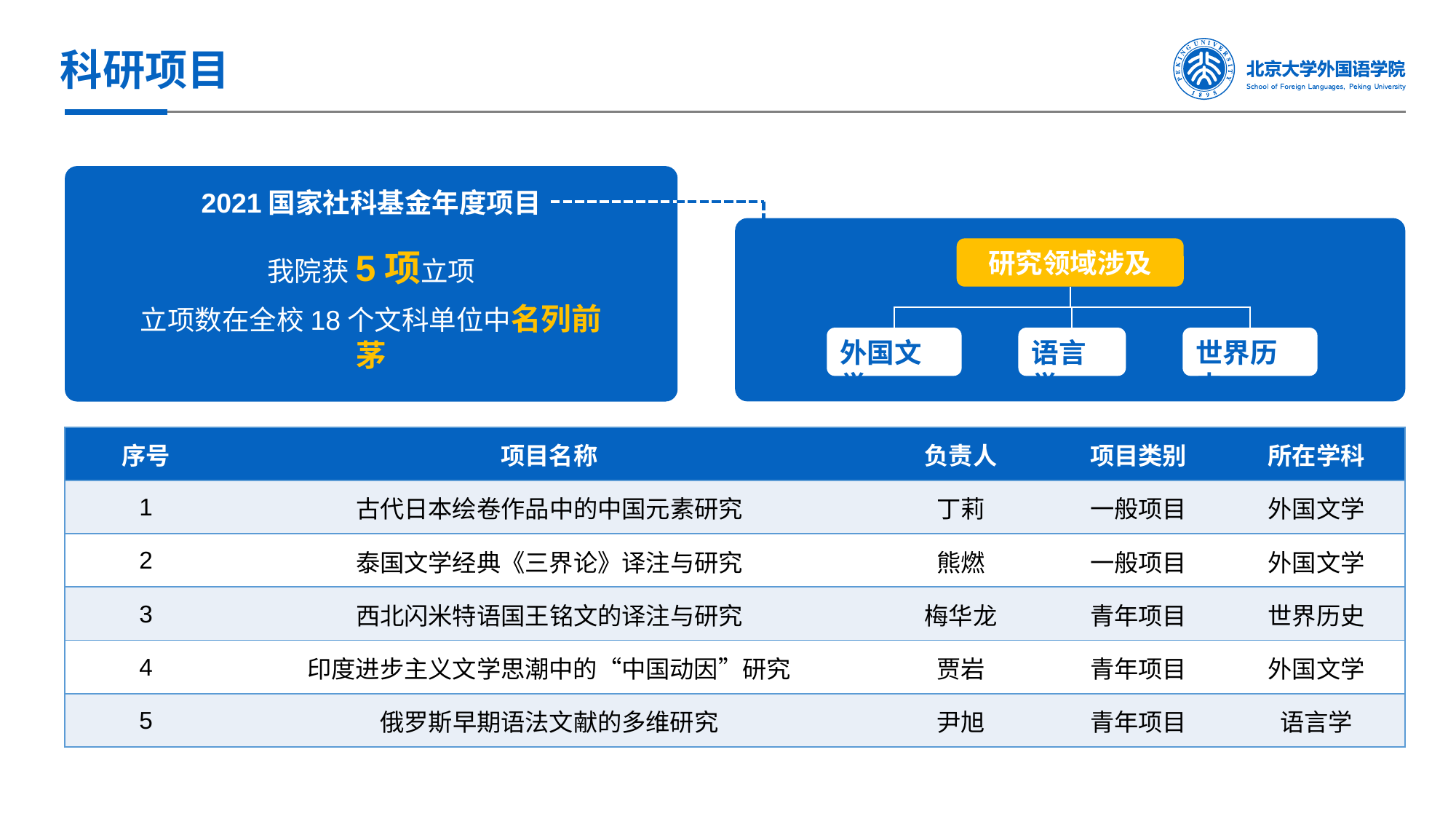

科研项目

2021国家社科基金年度项目

研究领域涉及
我院获5项立项
立项数在全校18个文科单位中名列前茅
外国文学
语言学
世界历史
| 序号 | 项目名称 | 负责人 | 项目类别 | 所在学科 |
| --- | --- | --- | --- | --- |
| 1 | 古代日本绘卷作品中的中国元素研究 | 丁莉 | 一般项目 | 外国文学 |
| 2 | 泰国文学经典《三界论》译注与研究 | 熊燃 | 一般项目 | 外国文学 |
| 3 | 西北闪米特语国王铭文的译注与研究 | 梅华龙 | 青年项目 | 世界历史 |
| 4 | 印度进步主义文学思潮中的“中国动因”研究 | 贾岩 | 青年项目 | 外国文学 |
| 5 | 俄罗斯早期语法文献的多维研究 | 尹旭 | 青年项目 | 语言学 |